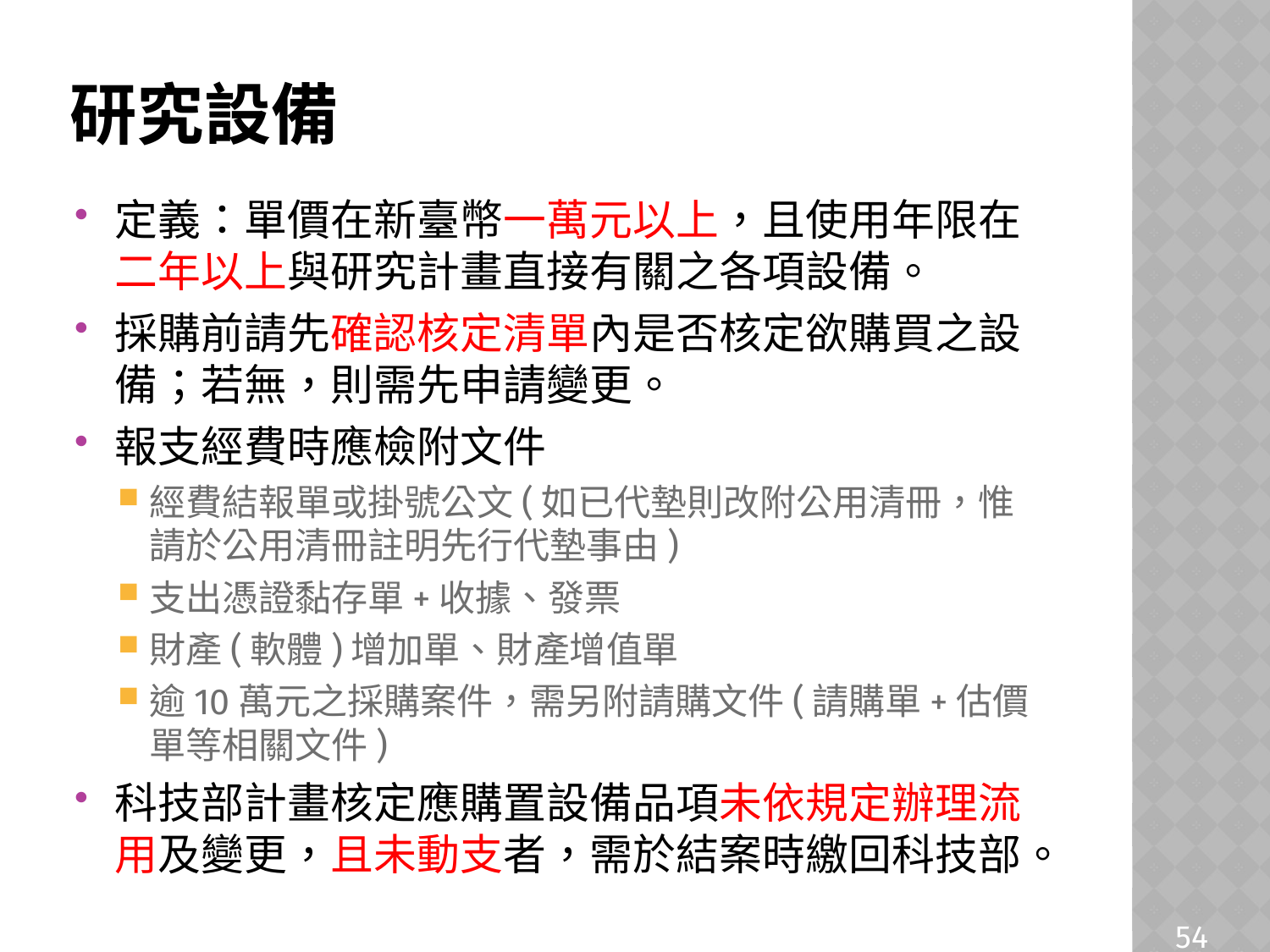

# 研究設備
定義：單價在新臺幣一萬元以上，且使用年限在二年以上與研究計畫直接有關之各項設備。
採購前請先確認核定清單內是否核定欲購買之設備；若無，則需先申請變更。
報支經費時應檢附文件
經費結報單或掛號公文(如已代墊則改附公用清冊，惟請於公用清冊註明先行代墊事由)
支出憑證黏存單+收據、發票
財產(軟體)增加單、財產增值單
逾10萬元之採購案件，需另附請購文件(請購單+估價單等相關文件)
科技部計畫核定應購置設備品項未依規定辦理流用及變更，且未動支者，需於結案時繳回科技部。
54